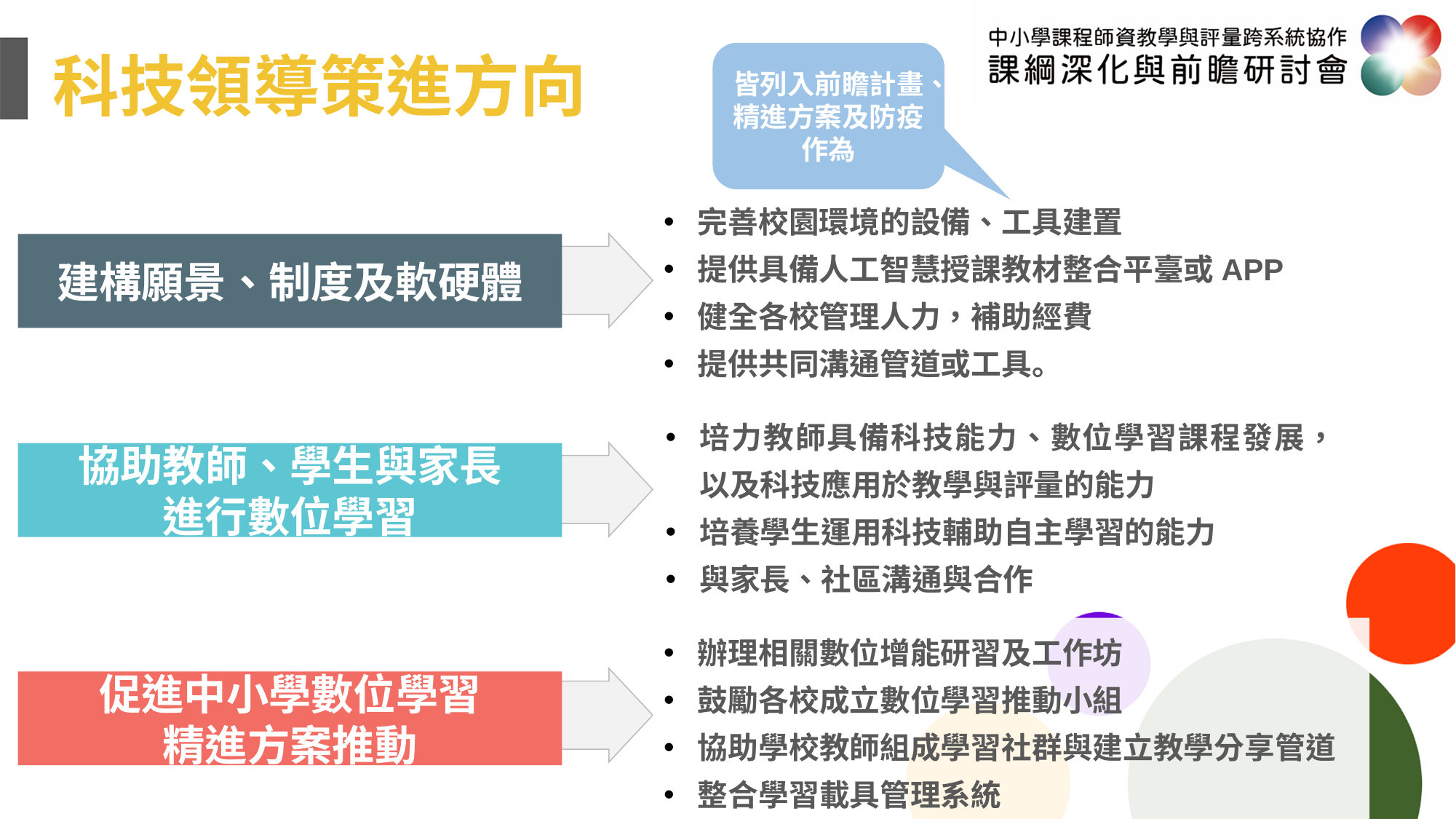

# 科技領導策進方向
皆列入前瞻計畫、精進方案及防疫作為
完善校園環境的設備、工具建置
提供具備人工智慧授課教材整合平臺或APP
健全各校管理人力，補助經費
提供共同溝通管道或工具。

建構願景、制度及軟硬體
強化資料分析及研究，
提升以證據為基礎之教育決策品質。
培力教師具備科技能力、數位學習課程發展，以及科技應用於教學與評量的能力
培養學生運用科技輔助自主學習的能力
與家長、社區溝通與合作

協助教師、學生與家長
進行數位學習
辦理相關數位增能研習及工作坊
鼓勵各校成立數位學習推動小組
協助學校教師組成學習社群與建立教學分享管道
整合學習載具管理系統

促進中小學數位學習
精進方案推動